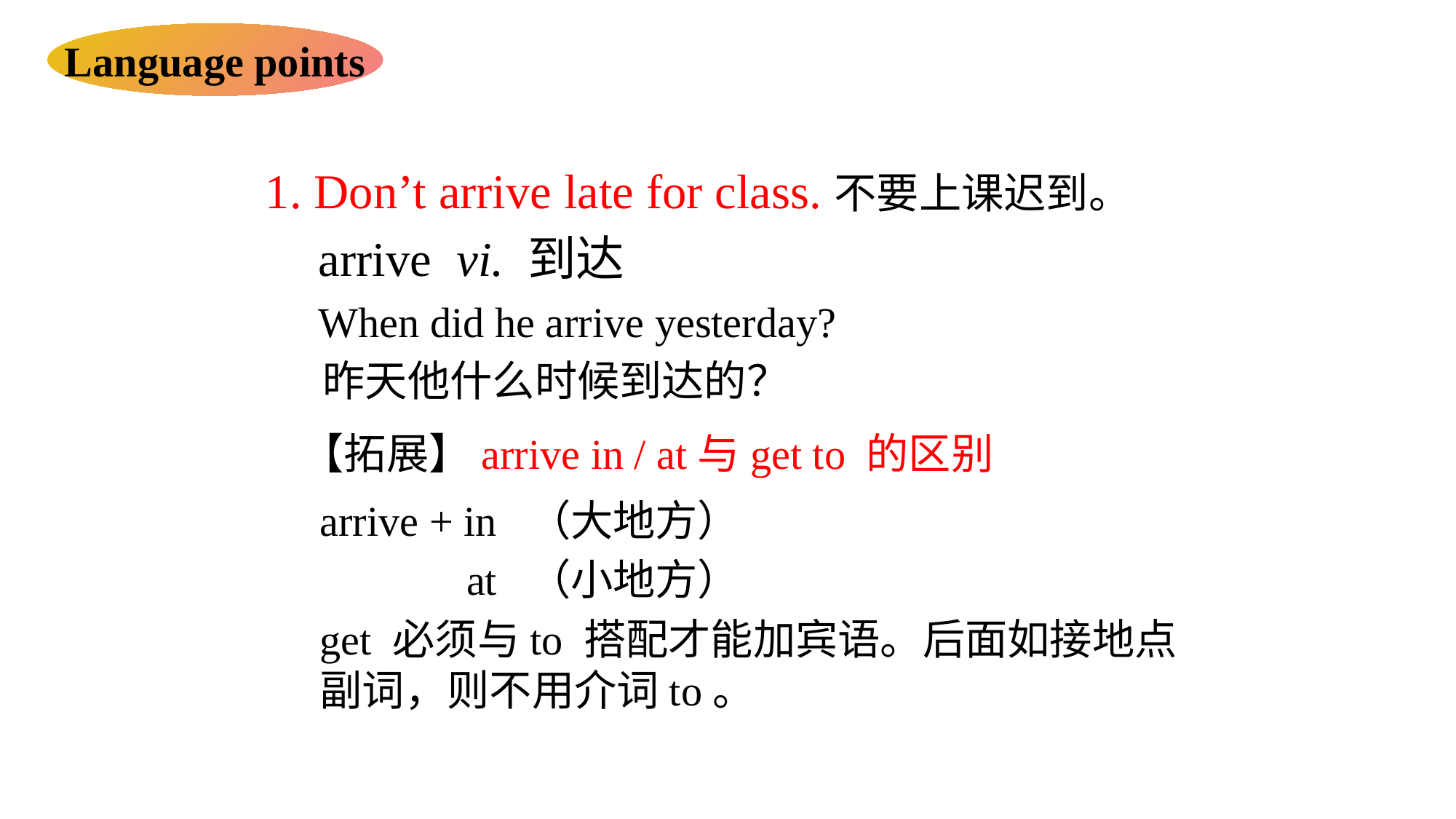

Language points
1. Don’t arrive late for class.不要上课迟到。
	 arrive  vi. 到达
     When did he arrive yesterday?
     昨天他什么时候到达的？
【拓展】arrive in / at与get to 的区别
arrive + in  （大地方）
	          at  （小地方）
get 必须与to 搭配才能加宾语。后面如接地点副词，则不用介词to。